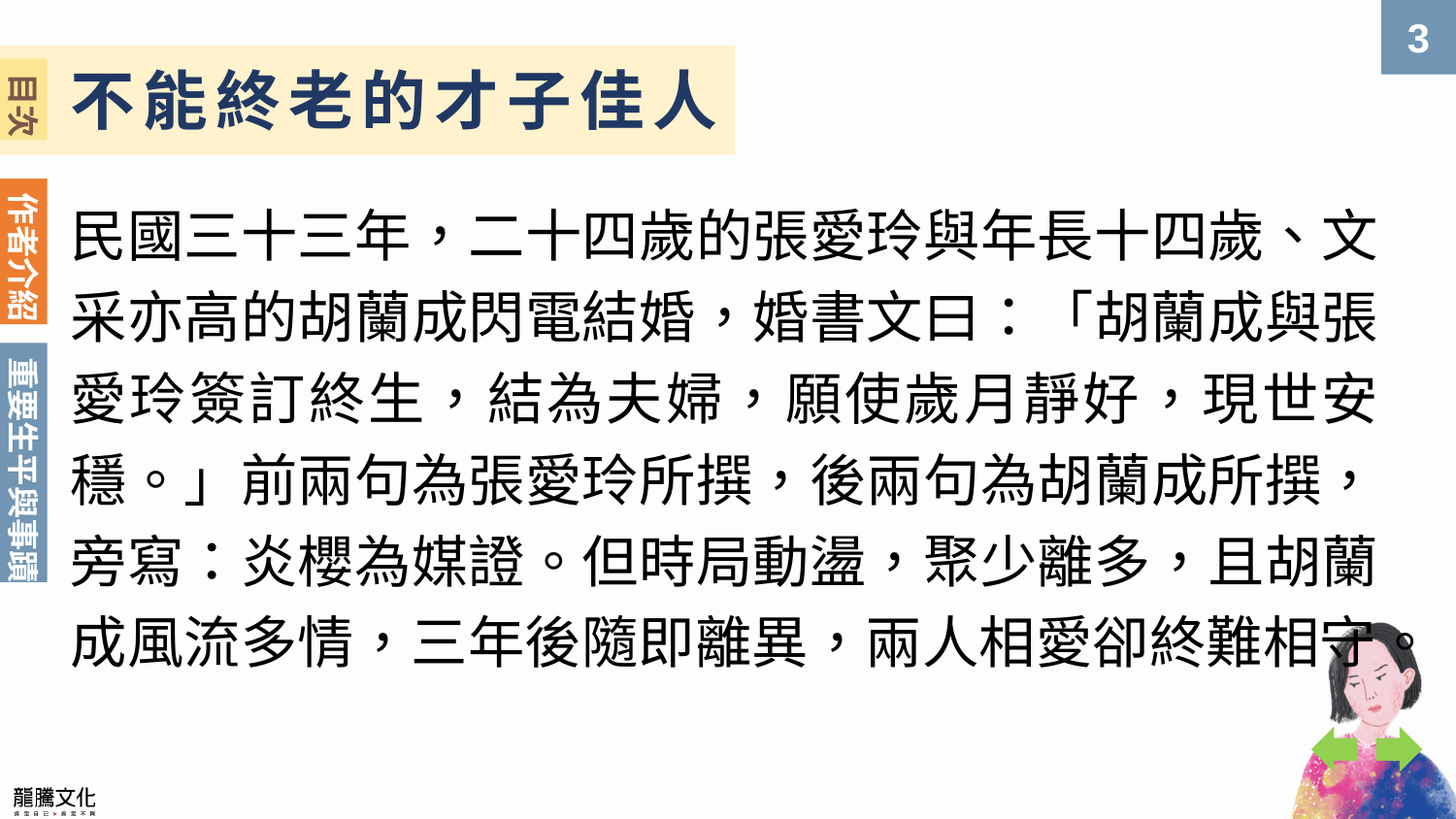

不能終老的才子佳人
目次
民國三十三年，二十四歲的張愛玲與年長十四歲、文采亦高的胡蘭成閃電結婚，婚書文曰：「胡蘭成與張愛玲簽訂終生，結為夫婦，願使歲月靜好，現世安穩。」前兩句為張愛玲所撰，後兩句為胡蘭成所撰，旁寫：炎櫻為媒證。但時局動盪，聚少離多，且胡蘭成風流多情，三年後隨即離異，兩人相愛卻終難相守。
重要生平與事蹟